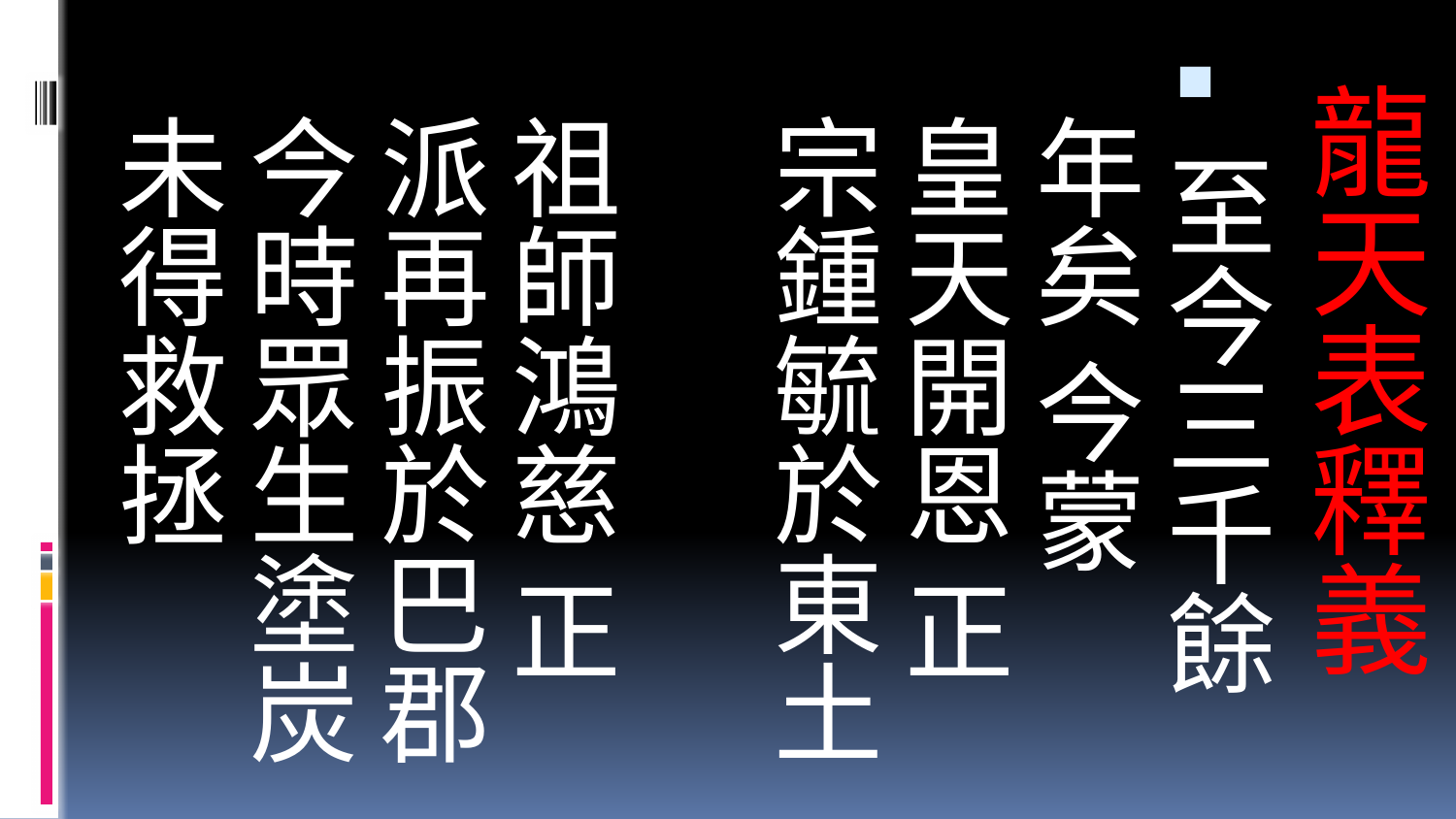

# 龍天表釋義
至今三千餘年矣 今蒙
皇天開恩 正宗鍾毓於東土
祖師鴻慈 正派再振於巴郡 今時眾生塗炭 未得救拯